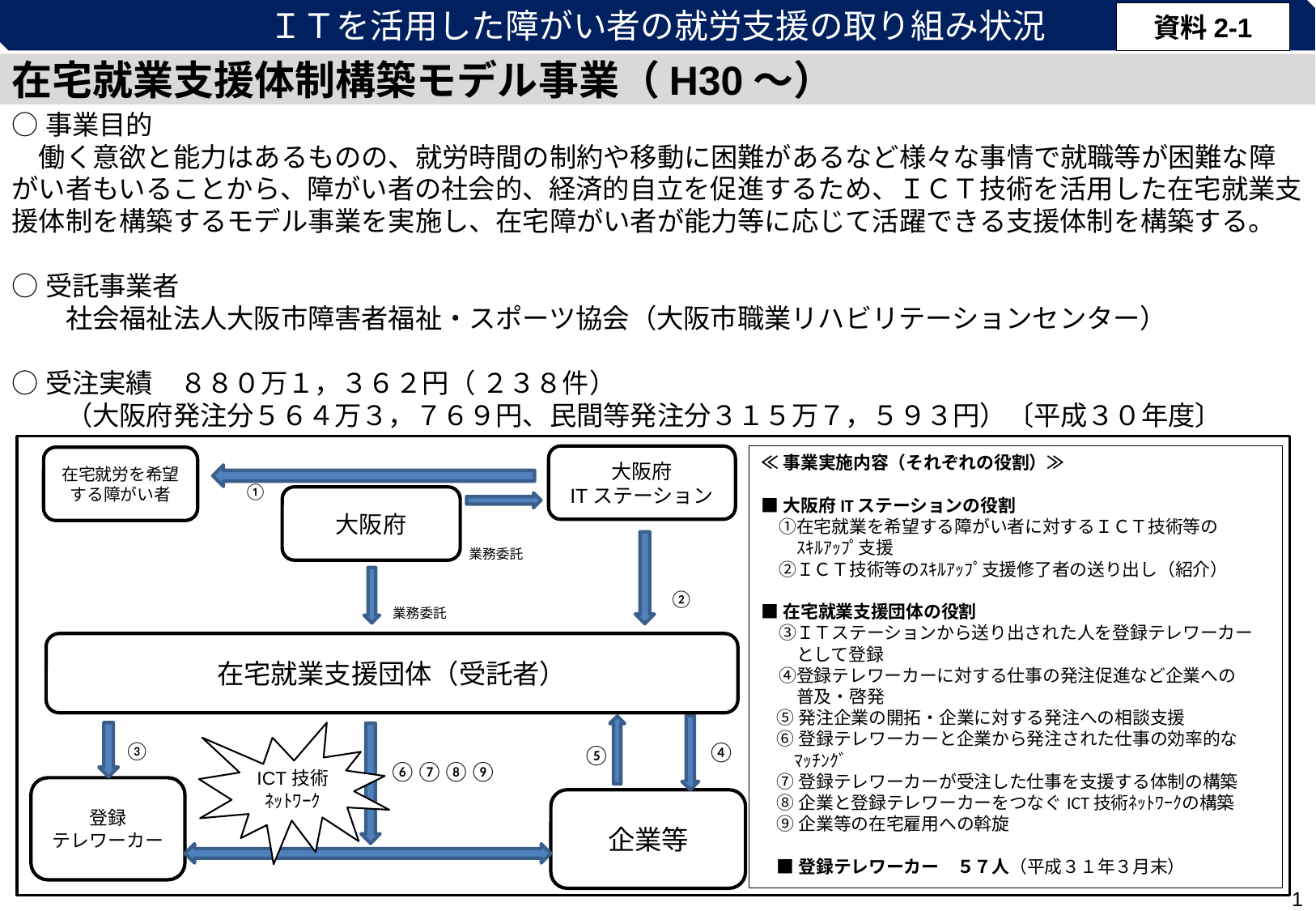

ＩＴを活用した障がい者の就労支援の取り組み状況
資料2-1
在宅就業支援体制構築モデル事業（H30～）
○事業目的
　働く意欲と能力はあるものの、就労時間の制約や移動に困難があるなど様々な事情で就職等が困難な障がい者もいることから、障がい者の社会的、経済的自立を促進するため、ＩＣＴ技術を活用した在宅就業支援体制を構築するモデル事業を実施し、在宅障がい者が能力等に応じて活躍できる支援体制を構築する。

○受託事業者
　　社会福祉法人大阪市障害者福祉・スポーツ協会（大阪市職業リハビリテーションセンター）

○受注実績　８８０万１，３６２円（ ２３８件）
　　（大阪府発注分５６４万３，７６９円、民間等発注分３１５万７，５９３円）〔平成３０年度〕

大阪府
ITステーション
在宅就労を希望する障がい者

大阪府

在宅就業支援団体（受託者）
ICT技術
ﾈｯﾄﾜｰｸ

登録
テレワーカー
企業等

≪事業実施内容（それぞれの役割）≫

■大阪府ITステーションの役割
　①在宅就業を希望する障がい者に対するＩＣＴ技術等の
　　ｽｷﾙｱｯﾌﾟ支援
　②ＩＣＴ技術等のｽｷﾙｱｯﾌﾟ支援修了者の送り出し（紹介）

■在宅就業支援団体の役割
　③ＩＴステーションから送り出された人を登録テレワーカー
　　として登録
　④登録テレワーカーに対する仕事の発注促進など企業への
　　普及・啓発
⑤発注企業の開拓・企業に対する発注への相談支援
⑥登録テレワーカーと企業から発注された仕事の効率的な
　ﾏｯﾁﾝｸﾞ
⑦登録テレワーカーが受注した仕事を支援する体制の構築
⑧企業と登録テレワーカーをつなぐICT技術ﾈｯﾄﾜｰｸの構築
⑨企業等の在宅雇用への斡旋

■登録テレワーカー　５７人（平成３１年３月末）
①
業務委託
②
業務委託
③
④
⑤
⑥⑦⑧⑨
1